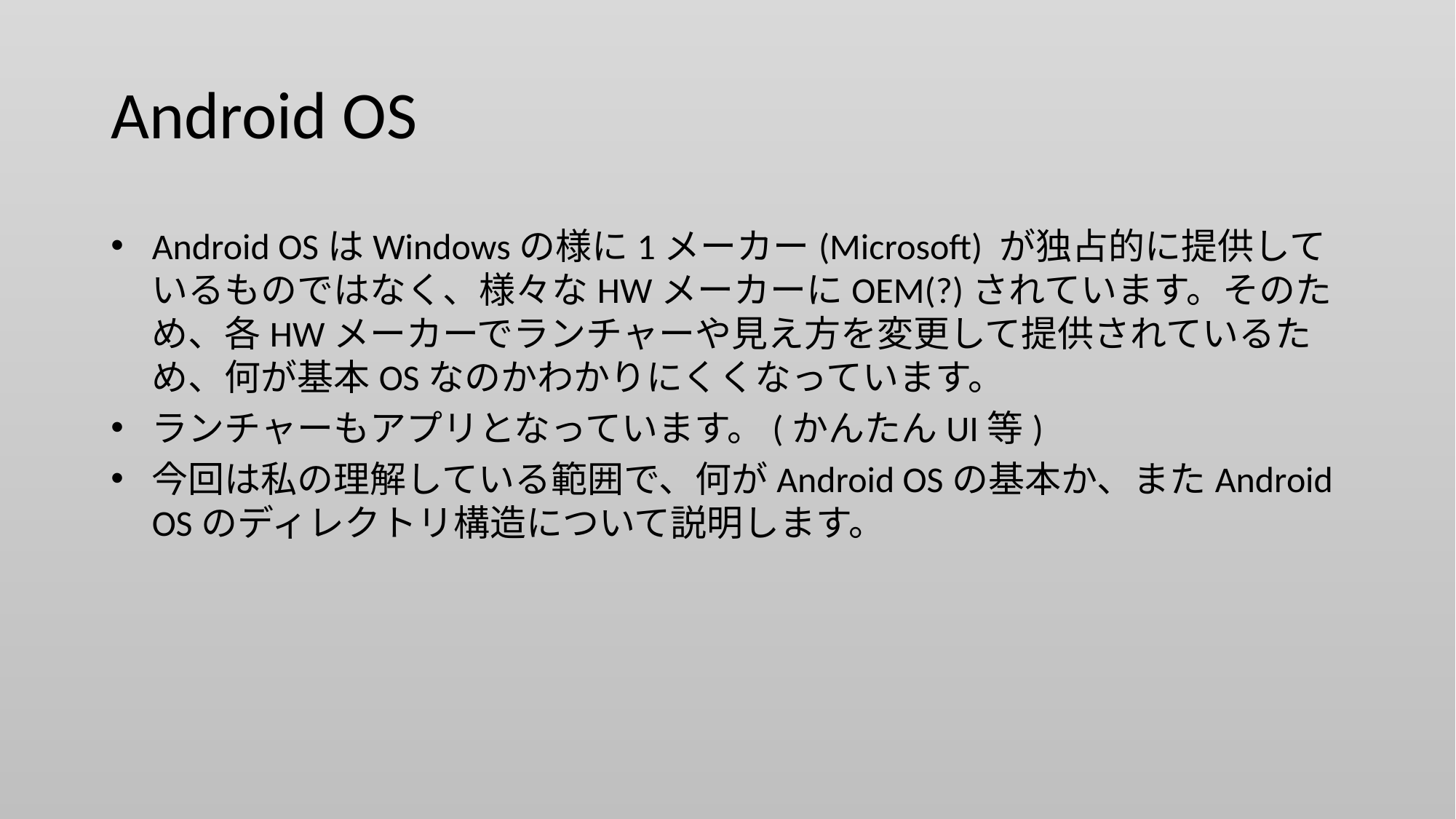

# Android OS
Android OSはWindowsの様に1メーカー(Microsoft) が独占的に提供しているものではなく、様々なHWメーカーにOEM(?)されています。そのため、各HWメーカーでランチャーや見え方を変更して提供されているため、何が基本OSなのかわかりにくくなっています。
ランチャーもアプリとなっています。(かんたんUI等)
今回は私の理解している範囲で、何がAndroid OSの基本か、またAndroid OSのディレクトリ構造について説明します。